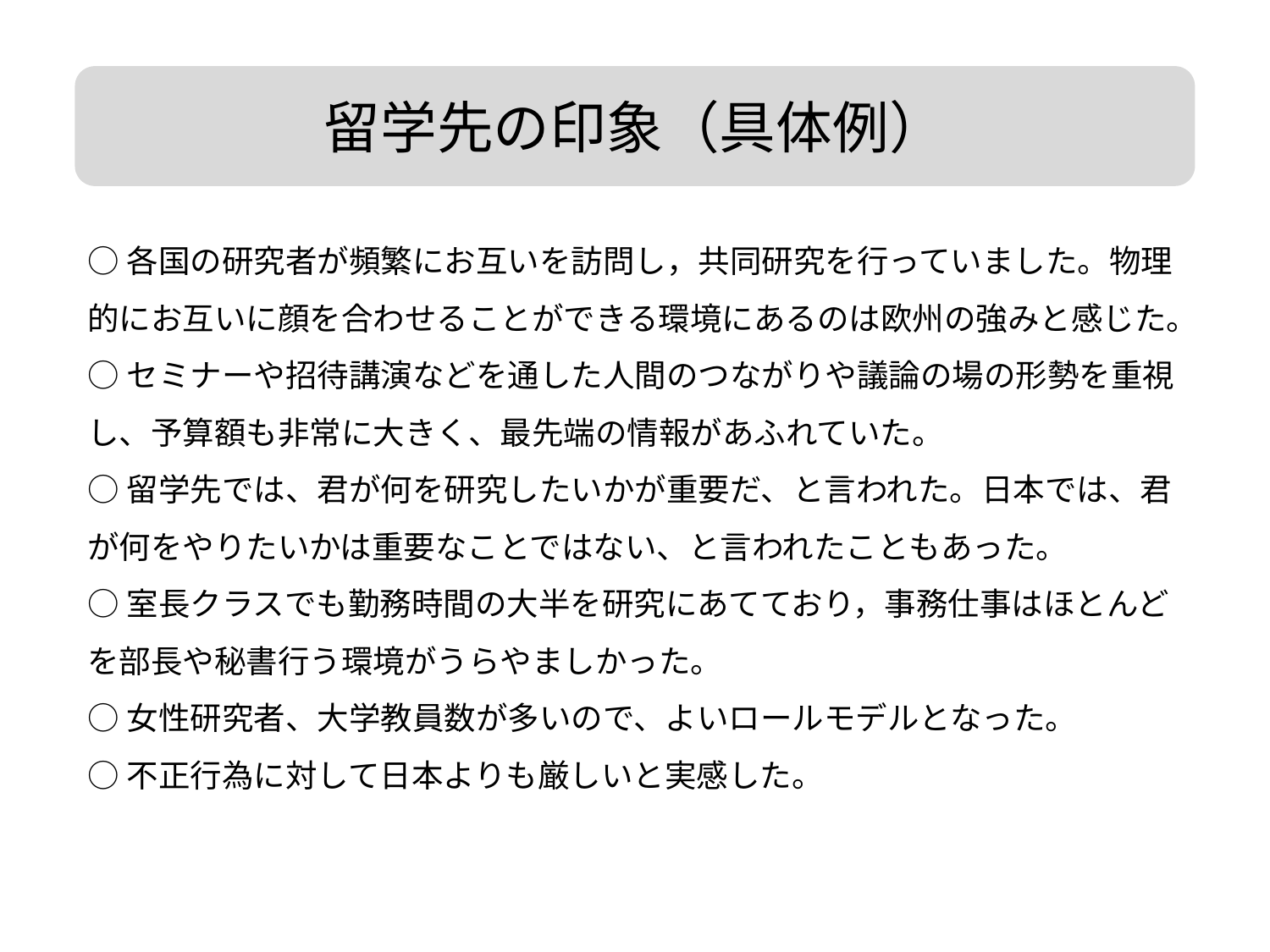

留学先の印象（具体例）
○各国の研究者が頻繁にお互いを訪問し，共同研究を行っていました。物理的にお互いに顔を合わせることができる環境にあるのは欧州の強みと感じた。
○セミナーや招待講演などを通した人間のつながりや議論の場の形勢を重視し、予算額も非常に大きく、最先端の情報があふれていた。
○留学先では、君が何を研究したいかが重要だ、と言われた。日本では、君が何をやりたいかは重要なことではない、と言われたこともあった。
○室長クラスでも勤務時間の大半を研究にあてており，事務仕事はほとんどを部長や秘書行う環境がうらやましかった。
○女性研究者、大学教員数が多いので、よいロールモデルとなった。
○不正行為に対して日本よりも厳しいと実感した。